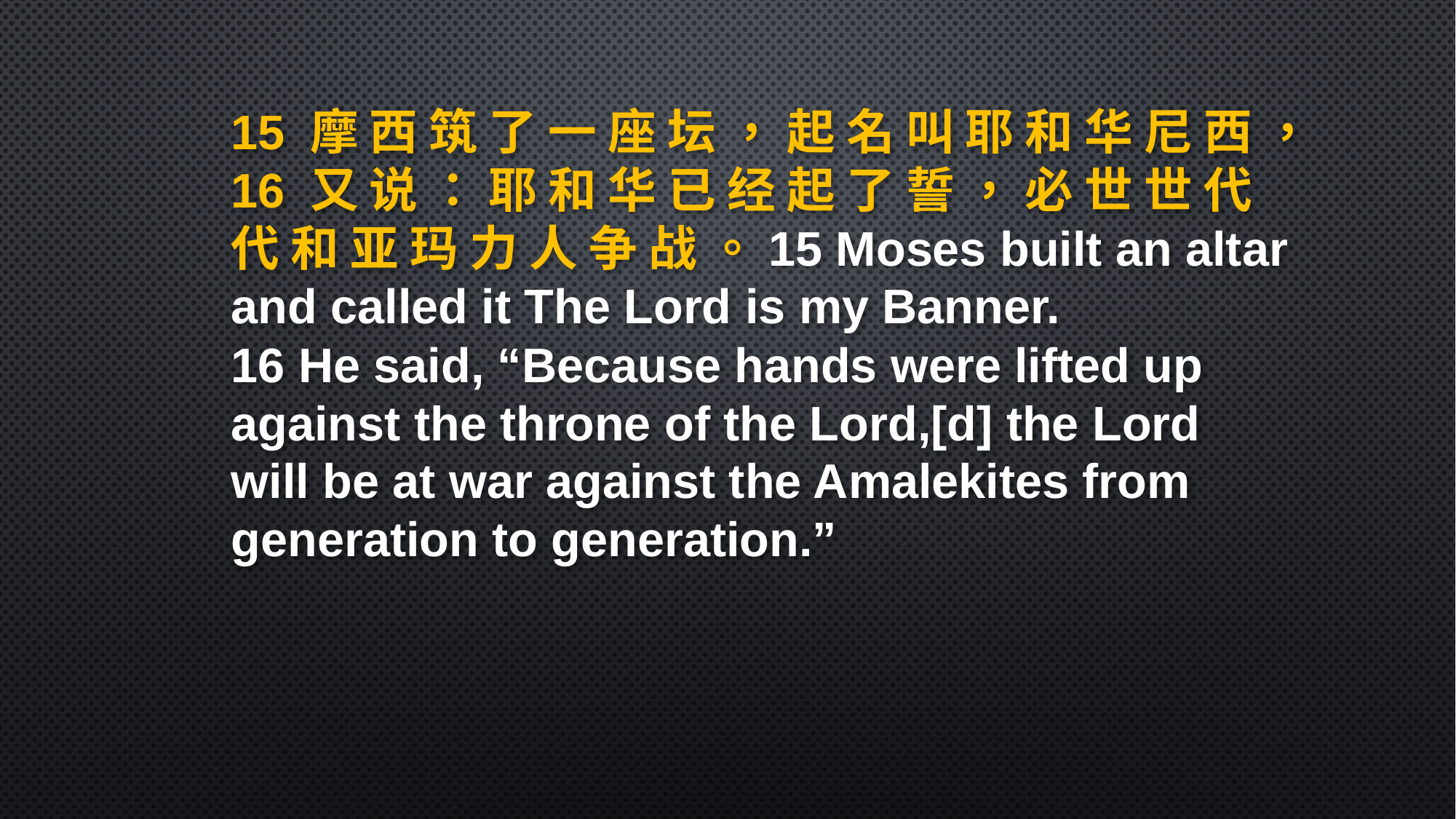

15 摩 西 筑 了 一 座 坛 ， 起 名 叫 耶 和 华 尼 西 ，
16 又 说 ： 耶 和 华 已 经 起 了 誓 ， 必 世 世 代 代 和 亚 玛 力 人 争 战 。15 Moses built an altar and called it The Lord is my Banner.
16 He said, “Because hands were lifted up against the throne of the Lord,[d] the Lord will be at war against the Amalekites from generation to generation.”